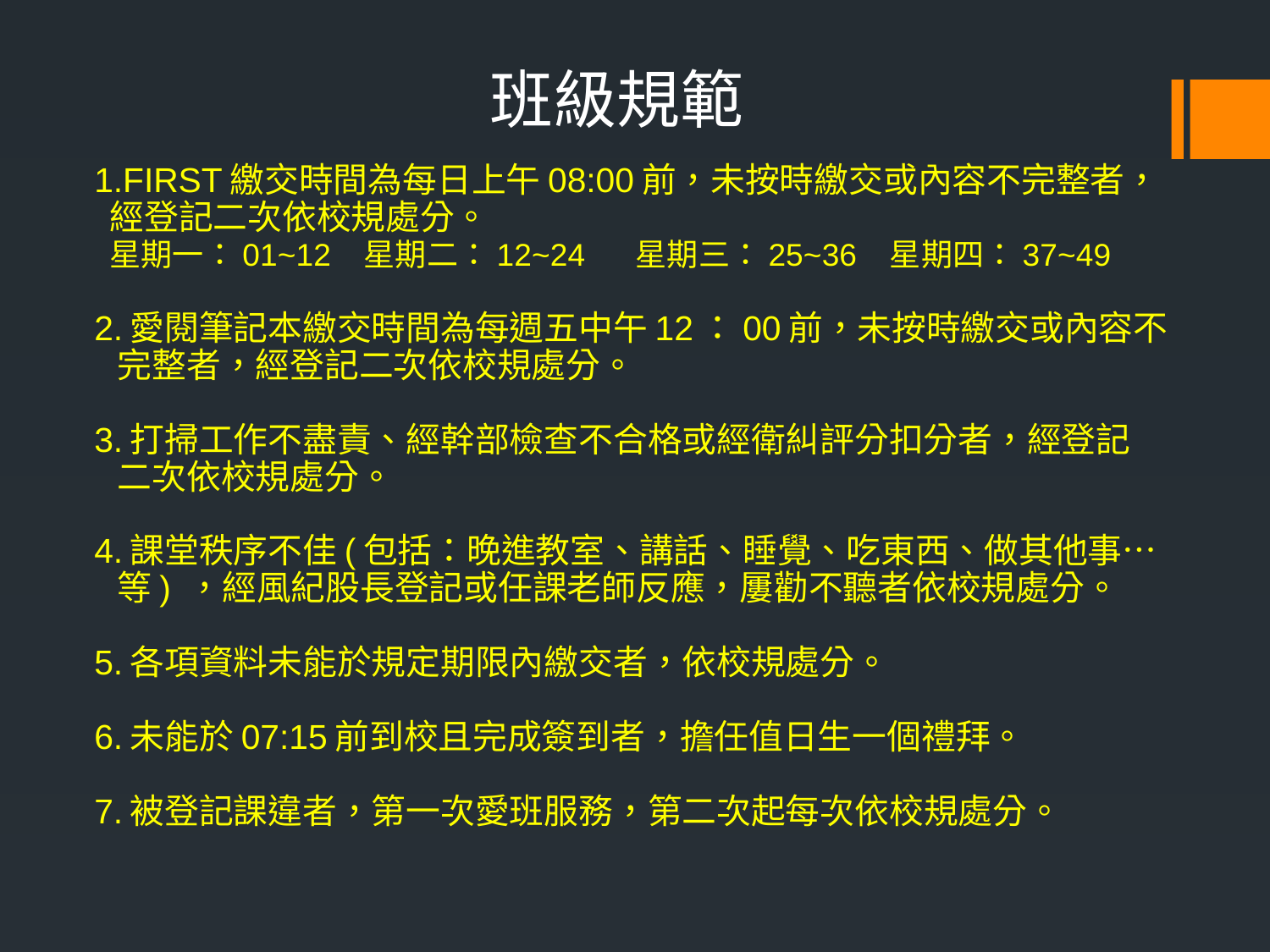

班級規範
# 1.FIRST繳交時間為每日上午08:00前，未按時繳交或內容不完整者， 經登記二次依校規處分。 星期一：01~12   星期二：12~24     星期三：25~36   星期四：37~49 2.愛閱筆記本繳交時間為每週五中午12：00前，未按時繳交或內容不 完整者，經登記二次依校規處分。 3.打掃工作不盡責、經幹部檢查不合格或經衛糾評分扣分者，經登記 二次依校規處分。 4.課堂秩序不佳(包括：晚進教室、講話、睡覺、吃東西、做其他事… 等) ，經風紀股長登記或任課老師反應，屢勸不聽者依校規處分。 5.各項資料未能於規定期限內繳交者，依校規處分。 6.未能於07:15前到校且完成簽到者，擔任值日生一個禮拜。 7.被登記課違者，第一次愛班服務，第二次起每次依校規處分。